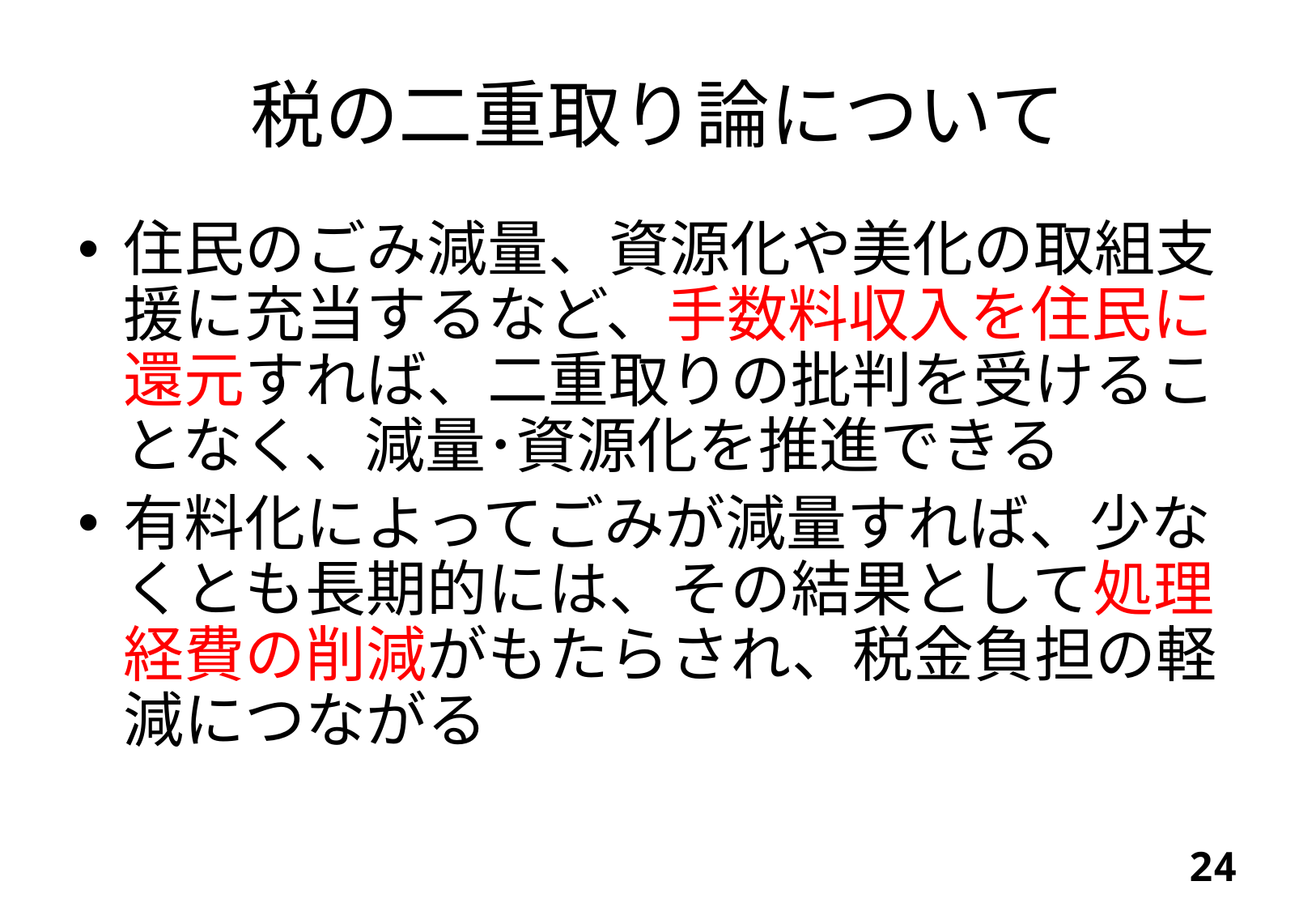

# 税の二重取り論について
住民のごみ減量、資源化や美化の取組支援に充当するなど、手数料収入を住民に還元すれば、二重取りの批判を受けることなく、減量･資源化を推進できる
有料化によってごみが減量すれば、少なくとも長期的には、その結果として処理経費の削減がもたらされ、税金負担の軽減につながる

24